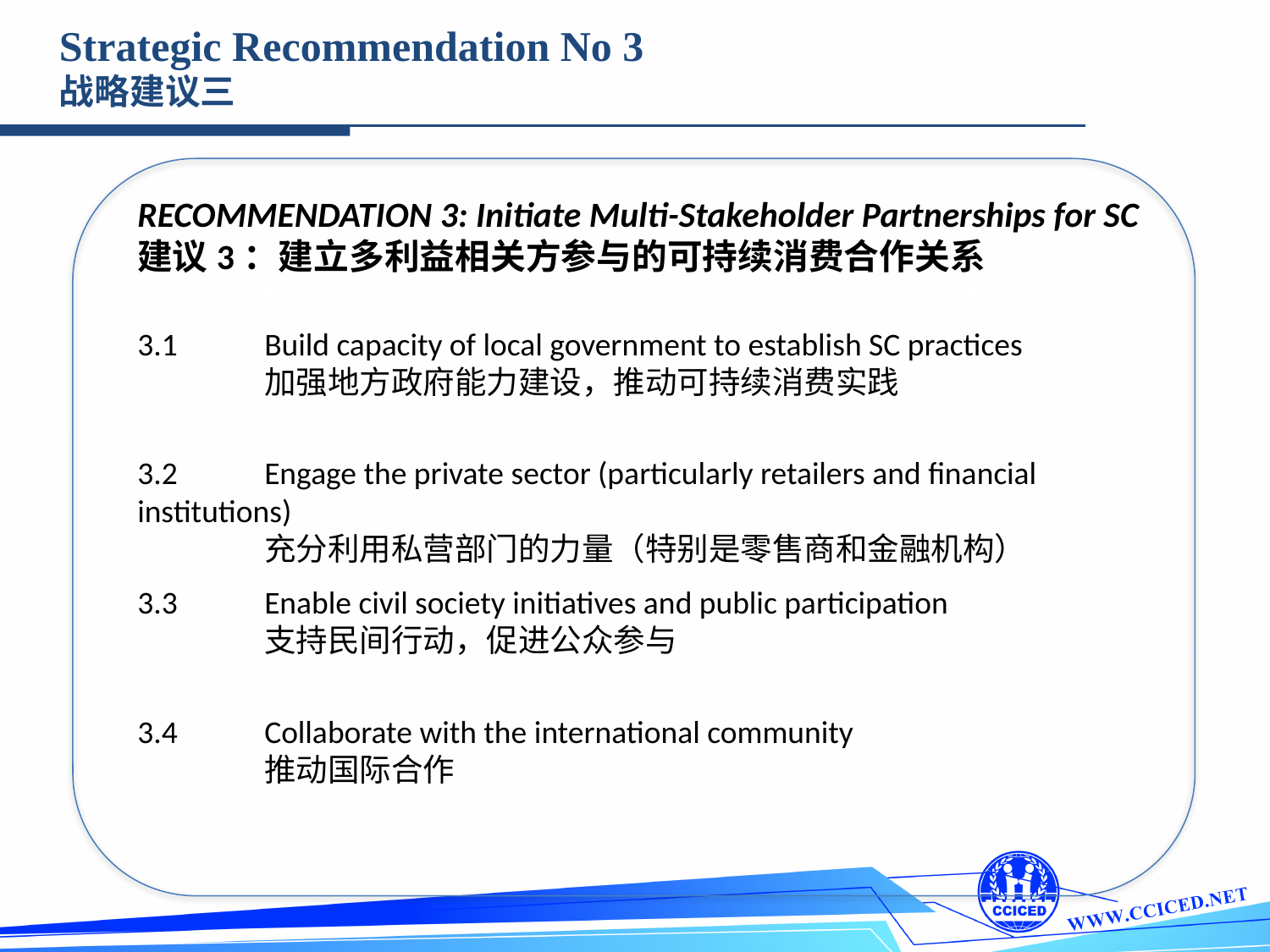

Strategic Recommendation No 3
战略建议三
RECOMMENDATION 3: Initiate Multi-Stakeholder Partnerships for SC
建议3：建立多利益相关方参与的可持续消费合作关系
TEXT
TEXT
TEXT
TEXT
3.1	Build capacity of local government to establish SC practices
	加强地方政府能力建设，推动可持续消费实践

3.2	Engage the private sector (particularly retailers and financial institutions)
	充分利用私营部门的力量（特别是零售商和金融机构）
3.3	Enable civil society initiatives and public participation
	支持民间行动，促进公众参与
3.4	Collaborate with the international community
	推动国际合作